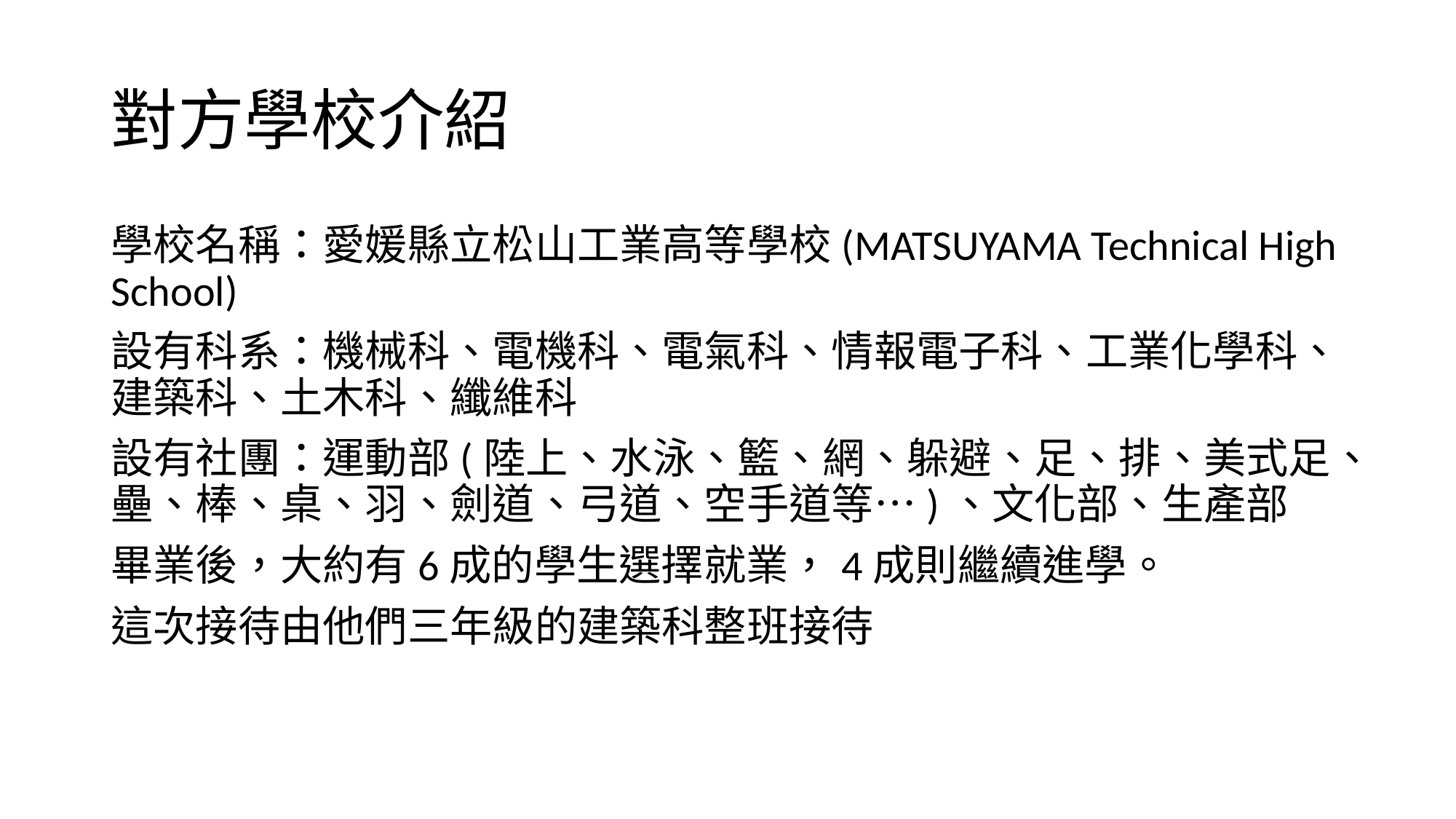

# 對方學校介紹
學校名稱：愛媛縣立松山工業高等學校(MATSUYAMA Technical High School)
設有科系：機械科、電機科、電氣科、情報電子科、工業化學科、建築科、土木科、纖維科
設有社團：運動部(陸上、水泳、籃、網、躲避、足、排、美式足、壘、棒、桌、羽、劍道、弓道、空手道等…)、文化部、生產部
畢業後，大約有6成的學生選擇就業，4成則繼續進學。
這次接待由他們三年級的建築科整班接待